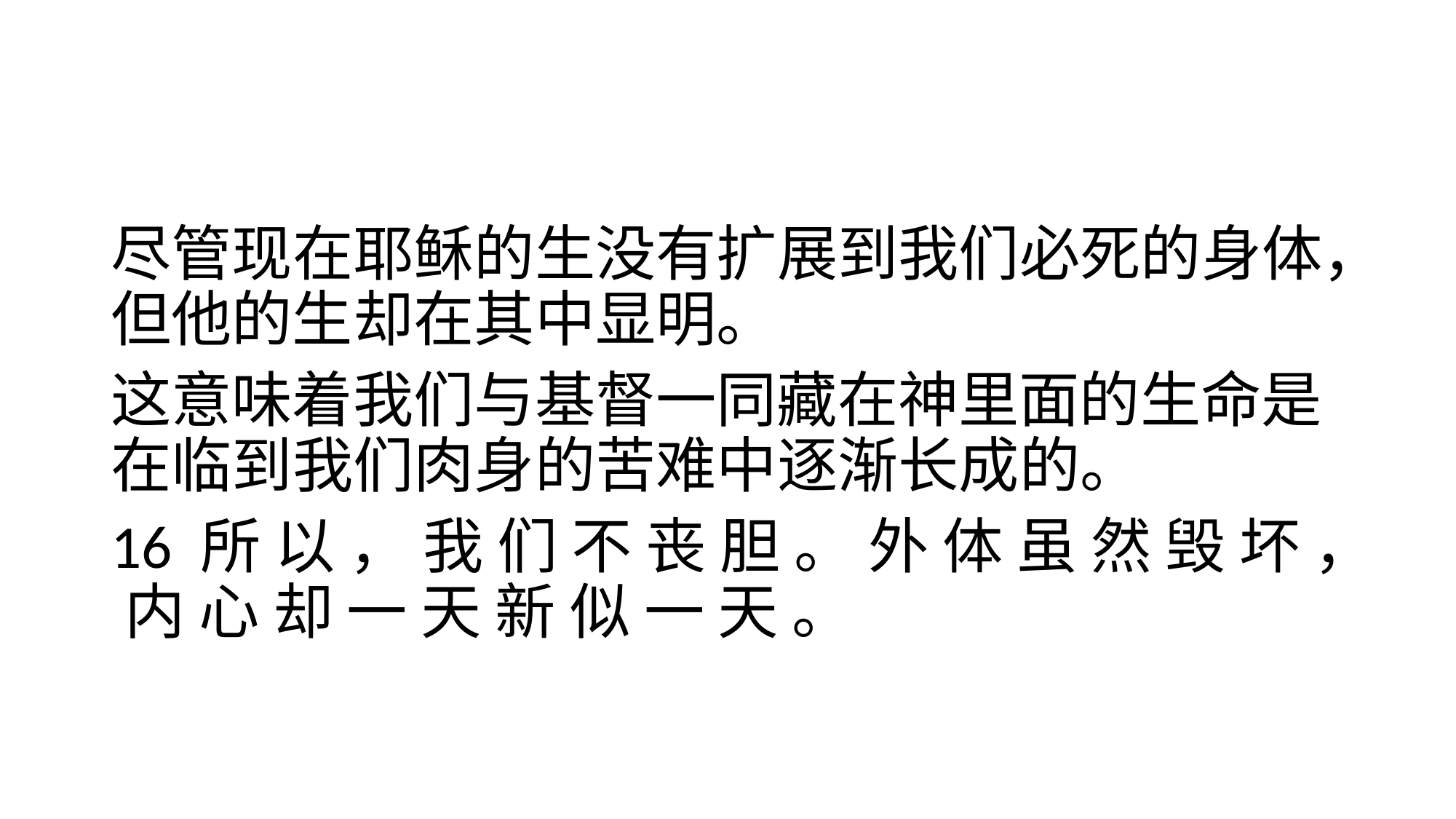

#
尽管现在耶稣的生没有扩展到我们必死的身体，但他的生却在其中显明。
这意味着我们与基督一同藏在神里面的生命是在临到我们肉身的苦难中逐渐长成的。
16 所 以 ， 我 们 不 丧 胆 。 外 体 虽 然 毁 坏 ， 内 心 却 一 天 新 似 一 天 。